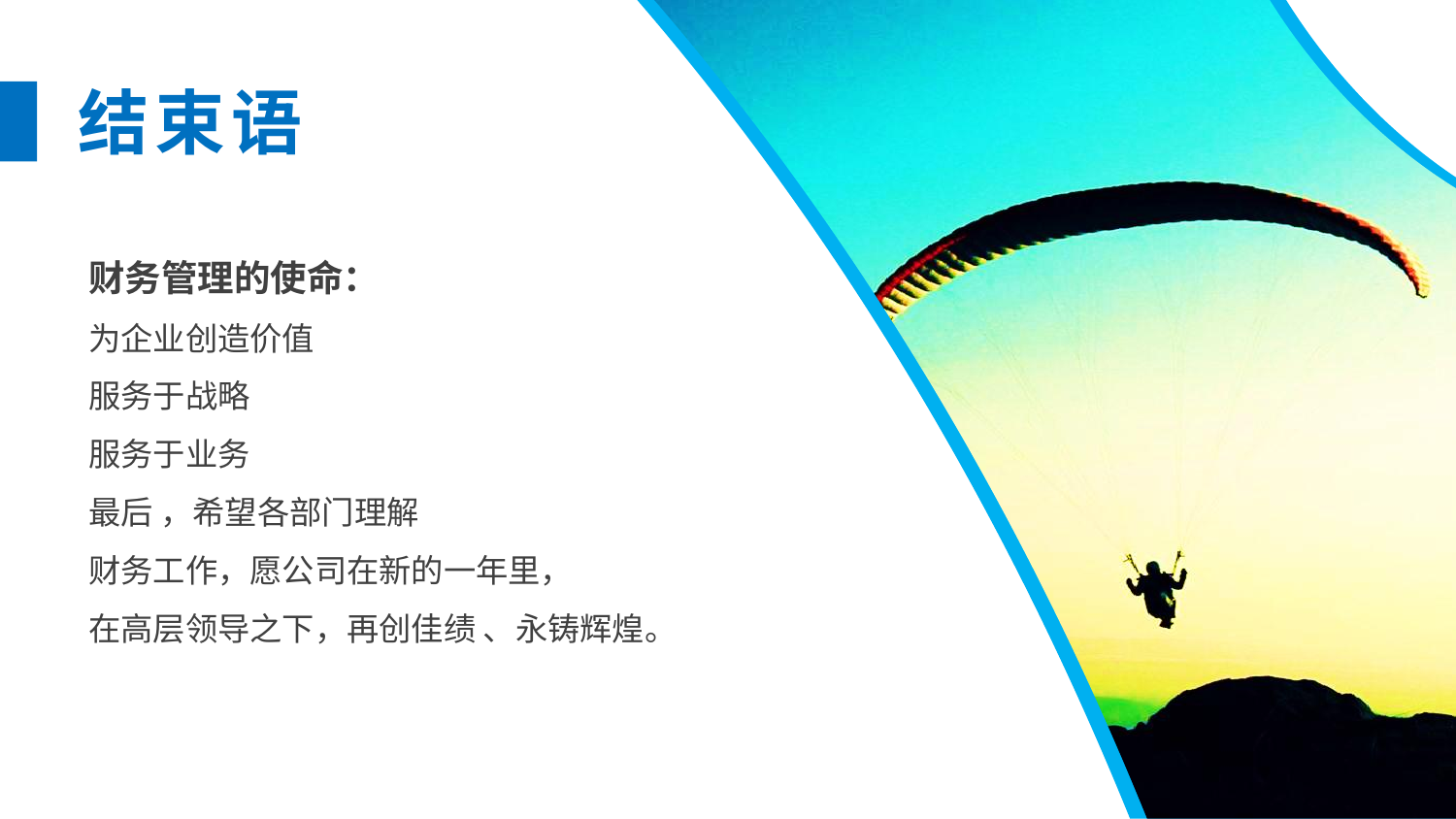

结束语

财务管理的使命：
为企业创造价值
服务于战略
服务于业务
最后 ，希望各部门理解
财务工作，愿公司在新的一年里，
在高层领导之下，再创佳绩 、永铸辉煌。